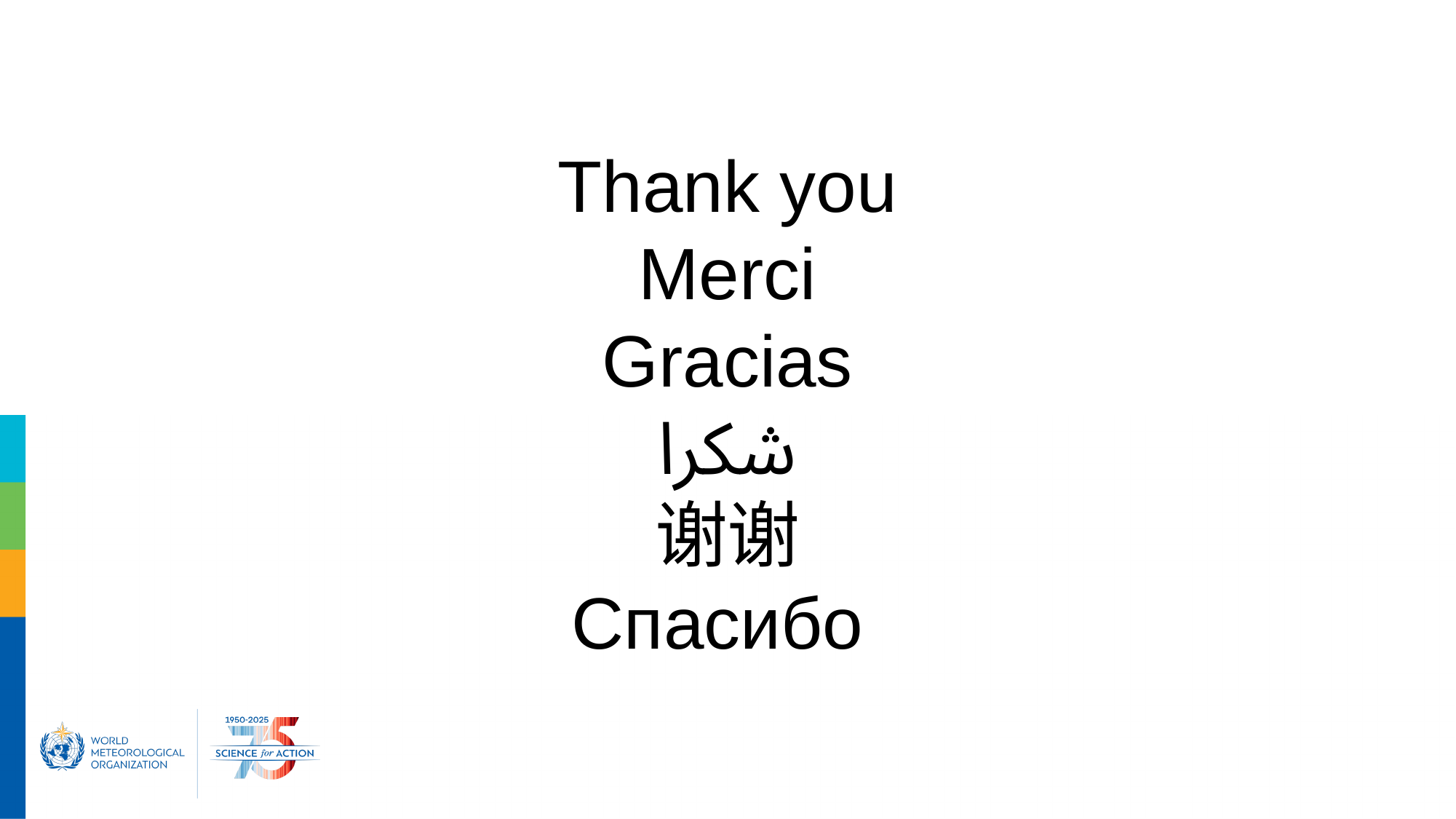

Thank you
Merci
Gracias
شكرا
谢谢
Спасибо